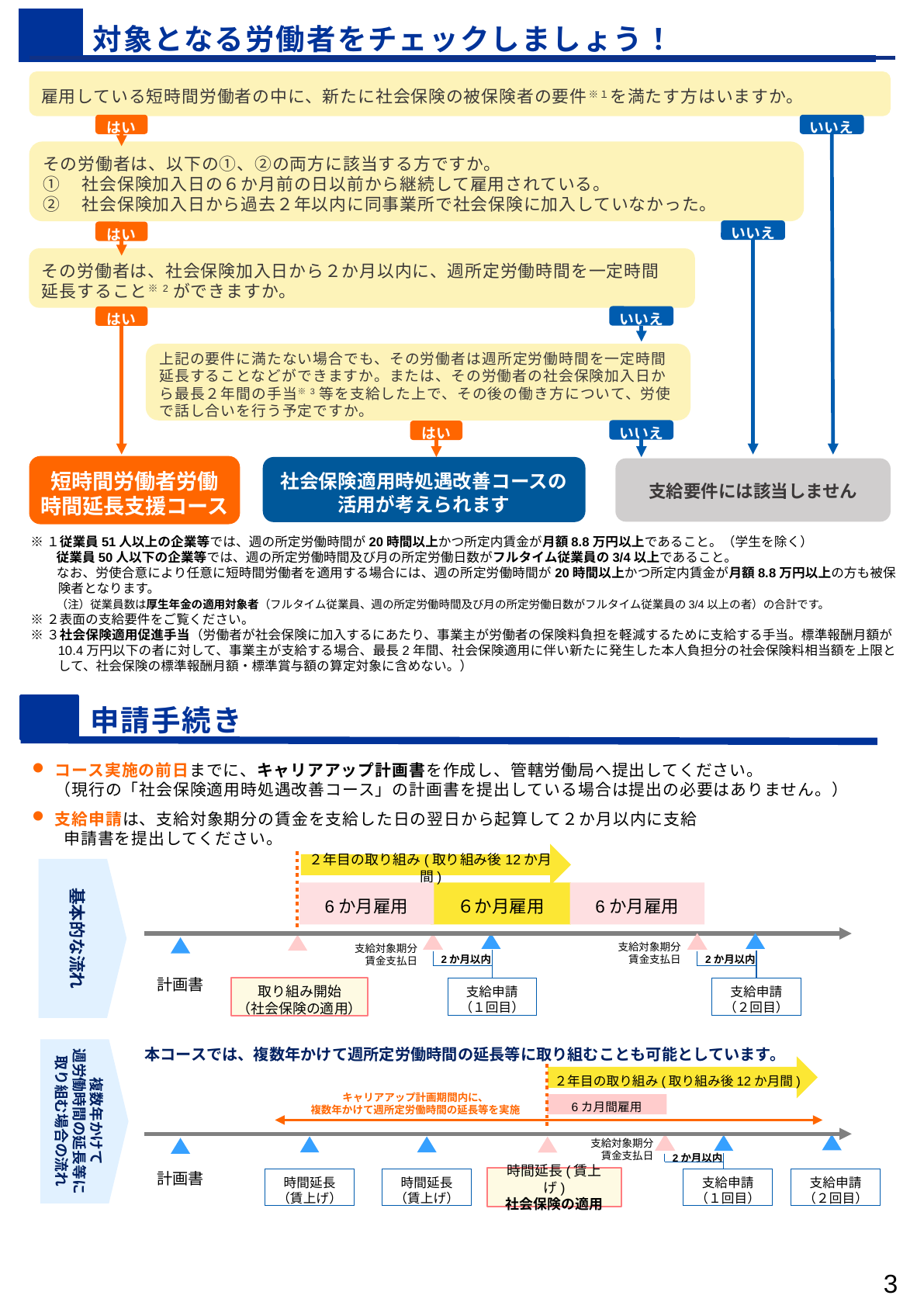

対象となる労働者をチェックしましょう！
雇用している短時間労働者の中に、新たに社会保険の被保険者の要件※１を満たす方はいますか。
はい
いいえ
その労働者は、以下の①、②の両方に該当する方ですか。
①　社会保険加入日の６か月前の日以前から継続して雇用されている。
②　社会保険加入日から過去２年以内に同事業所で社会保険に加入していなかった。
いいえ
はい
その労働者は、社会保険加入日から２か月以内に、週所定労働時間を一定時間
延長すること※2ができますか。
いいえ
はい
上記の要件に満たない場合でも、その労働者は週所定労働時間を一定時間延長することなどができますか。または、その労働者の社会保険加入日から最長２年間の手当※3等を支給した上で、その後の働き方について、労使で話し合いを行う予定ですか。
いいえ
はい
短時間労働者労働
時間延長支援コース
社会保険適用時処遇改善コースの
活用が考えられます
支給要件には該当しません
※１従業員51人以上の企業等では、週の所定労働時間が20時間以上かつ所定内賃金が月額8.8万円以上であること。（学生を除く）
　　従業員50人以下の企業等では、週の所定労働時間及び月の所定労働日数がフルタイム従業員の3/4以上であること。
　　なお、労使合意により任意に短時間労働者を適用する場合には、週の所定労働時間が20時間以上かつ所定内賃金が月額8.8万円以上の方も被保険者となります。
　　（注）従業員数は厚生年金の適用対象者（フルタイム従業員、週の所定労働時間及び月の所定労働日数がフルタイム従業員の3/4以上の者）の合計です。
※２表面の支給要件をご覧ください。
※３社会保険適用促進手当（労働者が社会保険に加入するにあたり、事業主が労働者の保険料負担を軽減するために支給する手当。標準報酬月額が10.4万円以下の者に対して、事業主が支給する場合、最長2年間、社会保険適用に伴い新たに発生した本人負担分の社会保険料相当額を上限として、社会保険の標準報酬月額・標準賞与額の算定対象に含めない。）
申請手続き

コース実施の前日までに、キャリアアップ計画書を作成し、管轄労働局へ提出してください。
（現行の「社会保険適用時処遇改善コース」の計画書を提出している場合は提出の必要はありません。）
支給申請は、支給対象期分の賃金を支給した日の翌日から起算して２か月以内に支給
  申請書を提出してください。
２年目の取り組み(取り組み後12か月間)

基本的な流れ
６か月雇用
6か月雇用
6か月雇用

支給対象期分
賃金支払日
支給対象期分
賃金支払日

　2か月以内
　2か月以内
計画書
取り組み開始
（社会保険の適用）
支給申請
（１回目）
支給申請
（２回目）
本コースでは、複数年かけて週所定労働時間の延長等に取り組むことも可能としています。
複数年かけて
週労働時間の延長等に
取り組む場合の流れ
２年目の取り組み(取り組み後12か月間)

キャリアアップ計画期間内に、
複数年かけて週所定労働時間の延長等を実施
6カ月間雇用
支給対象期分
賃金支払日

　2か月以内
計画書
時間延長(賃上げ)
社会保険の適用
時間延長
（賃上げ）
時間延長
（賃上げ）
支給申請
（１回目）
支給申請
（２回目）
3
0120-030-045